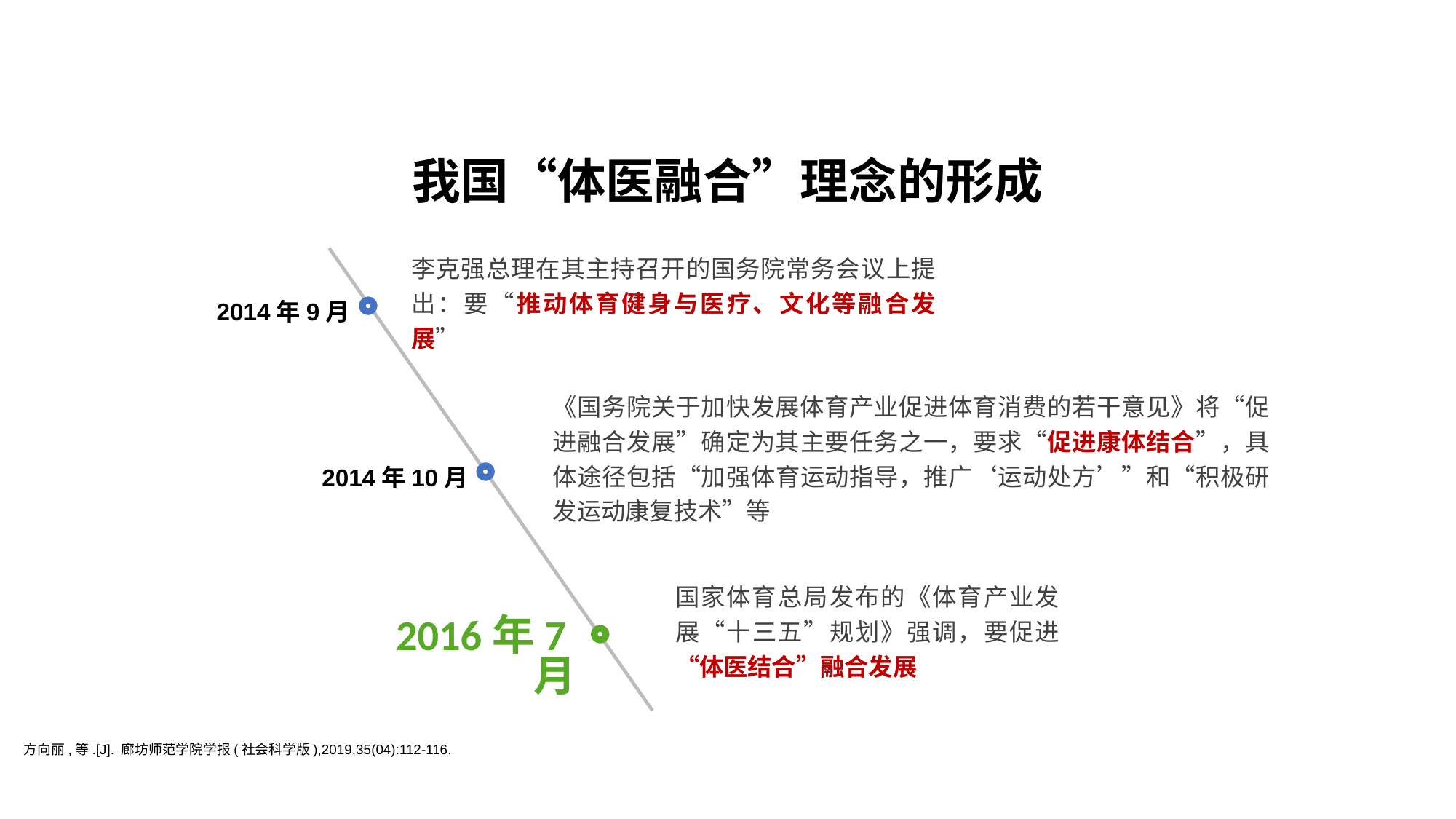

# 我国“体医融合”理念的形成
李克强总理在其主持召开的国务院常务会议上提出：要“推动体育健身与医疗、文化等融合发展”
2014年9月

《国务院关于加快发展体育产业促进体育消费的若干意见》将“促进融合发展”确定为其主要任务之一，要求“促进康体结合”，具体途径包括“加强体育运动指导，推广‘运动处方’”和“积极研发运动康复技术”等
2014年10月

国家体育总局发布的《体育产业发展“十三五”规划》强调，要促进“体医结合”融合发展
2016年7月

方向丽,等.[J]. 廊坊师范学院学报(社会科学版),2019,35(04):112-116.